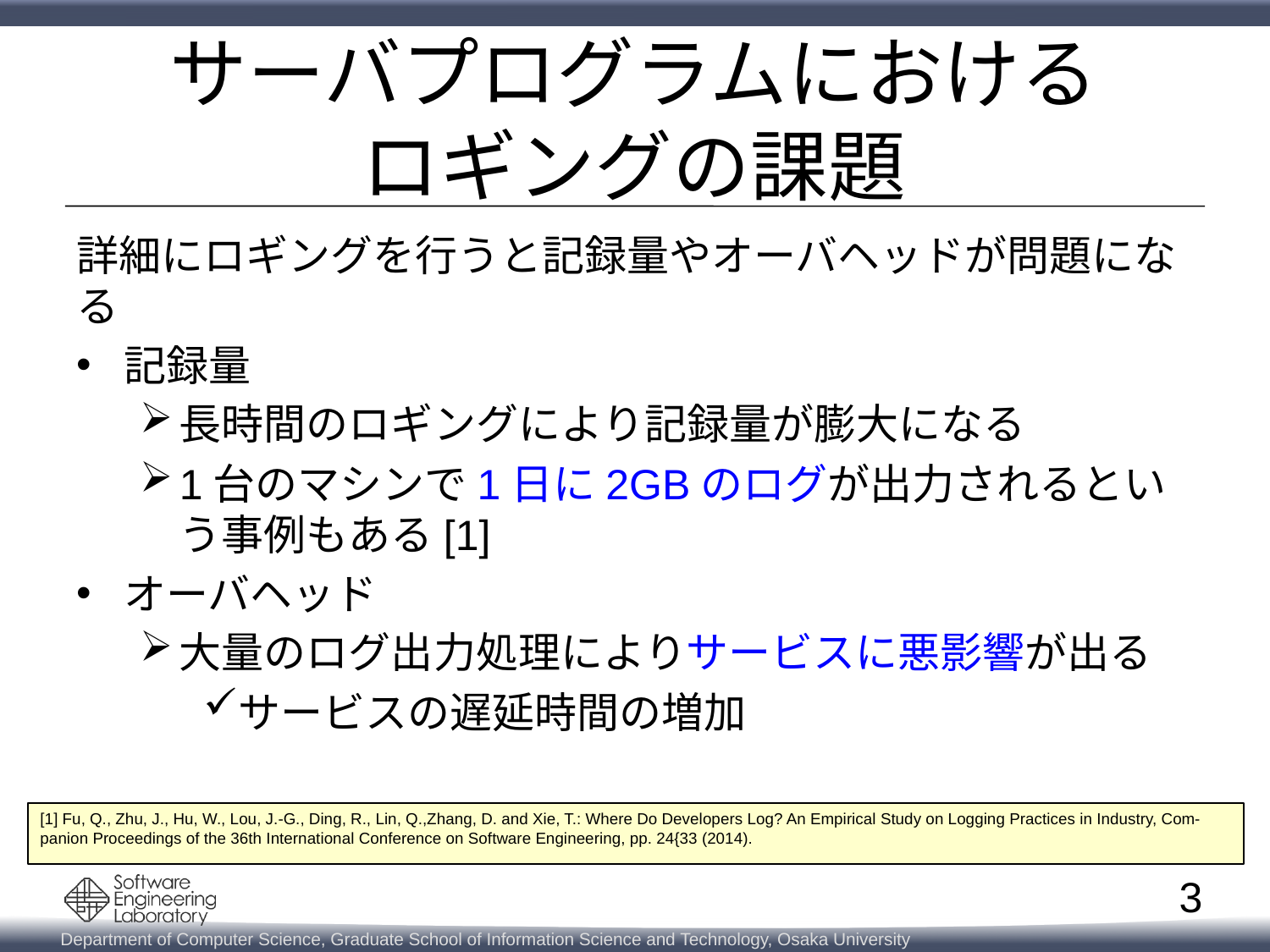

# サーバプログラムにおける ロギングの課題
詳細にロギングを行うと記録量やオーバヘッドが問題になる
記録量
長時間のロギングにより記録量が膨大になる
1台のマシンで1日に2GBのログが出力されるという事例もある[1]
オーバヘッド
大量のログ出力処理によりサービスに悪影響が出る
サービスの遅延時間の増加
[1] Fu, Q., Zhu, J., Hu, W., Lou, J.-G., Ding, R., Lin, Q.,Zhang, D. and Xie, T.: Where Do Developers Log? An Empirical Study on Logging Practices in Industry, Com-panion Proceedings of the 36th International Conference on Software Engineering, pp. 24{33 (2014).
3